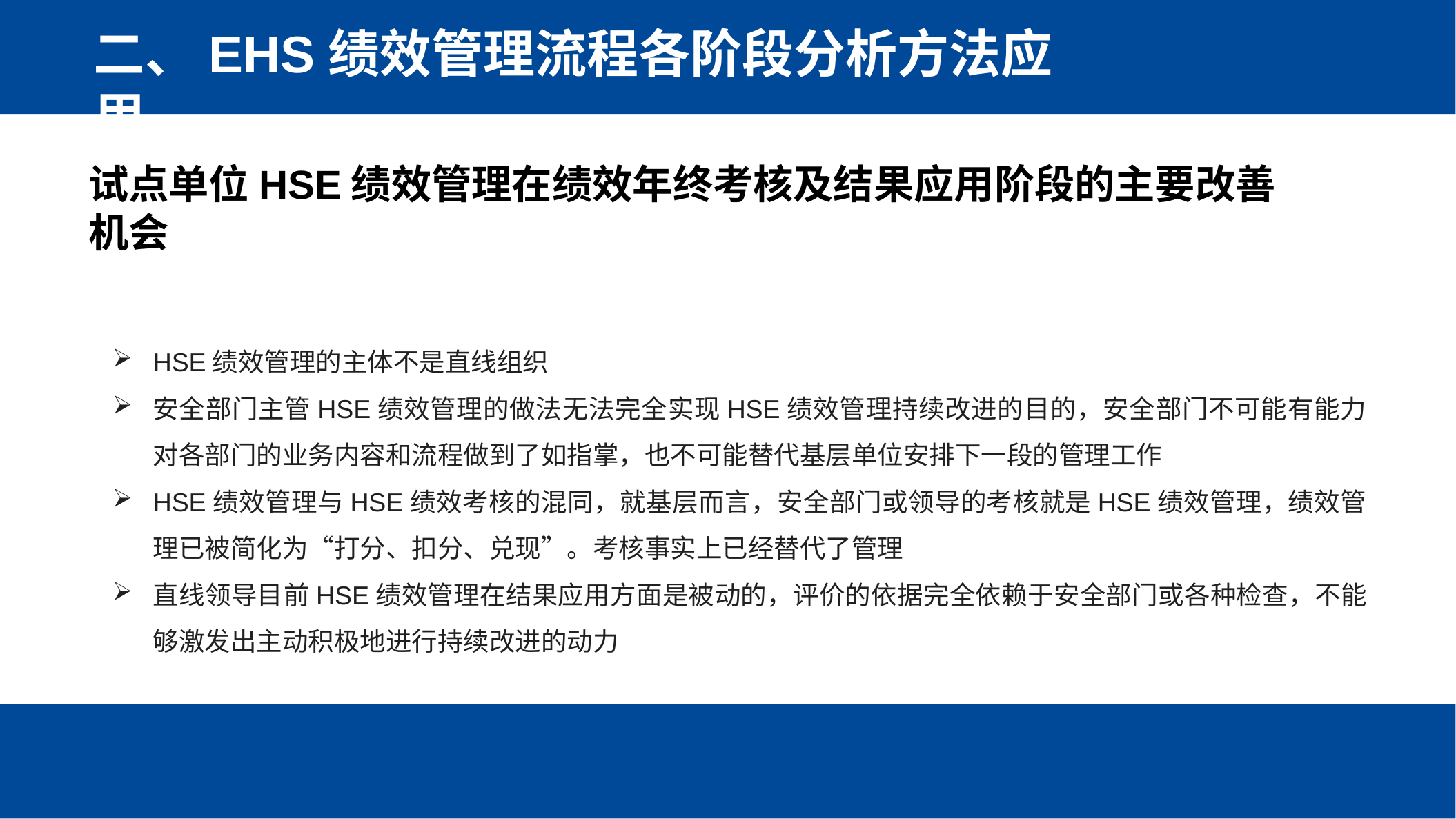

二、EHS绩效管理流程各阶段分析方法应用
试点单位HSE绩效管理在绩效年终考核及结果应用阶段的主要改善机会
HSE绩效管理的主体不是直线组织
安全部门主管HSE绩效管理的做法无法完全实现HSE绩效管理持续改进的目的，安全部门不可能有能力对各部门的业务内容和流程做到了如指掌，也不可能替代基层单位安排下一段的管理工作
HSE绩效管理与HSE绩效考核的混同，就基层而言，安全部门或领导的考核就是HSE绩效管理，绩效管理已被简化为“打分、扣分、兑现”。考核事实上已经替代了管理
直线领导目前HSE绩效管理在结果应用方面是被动的，评价的依据完全依赖于安全部门或各种检查，不能够激发出主动积极地进行持续改进的动力